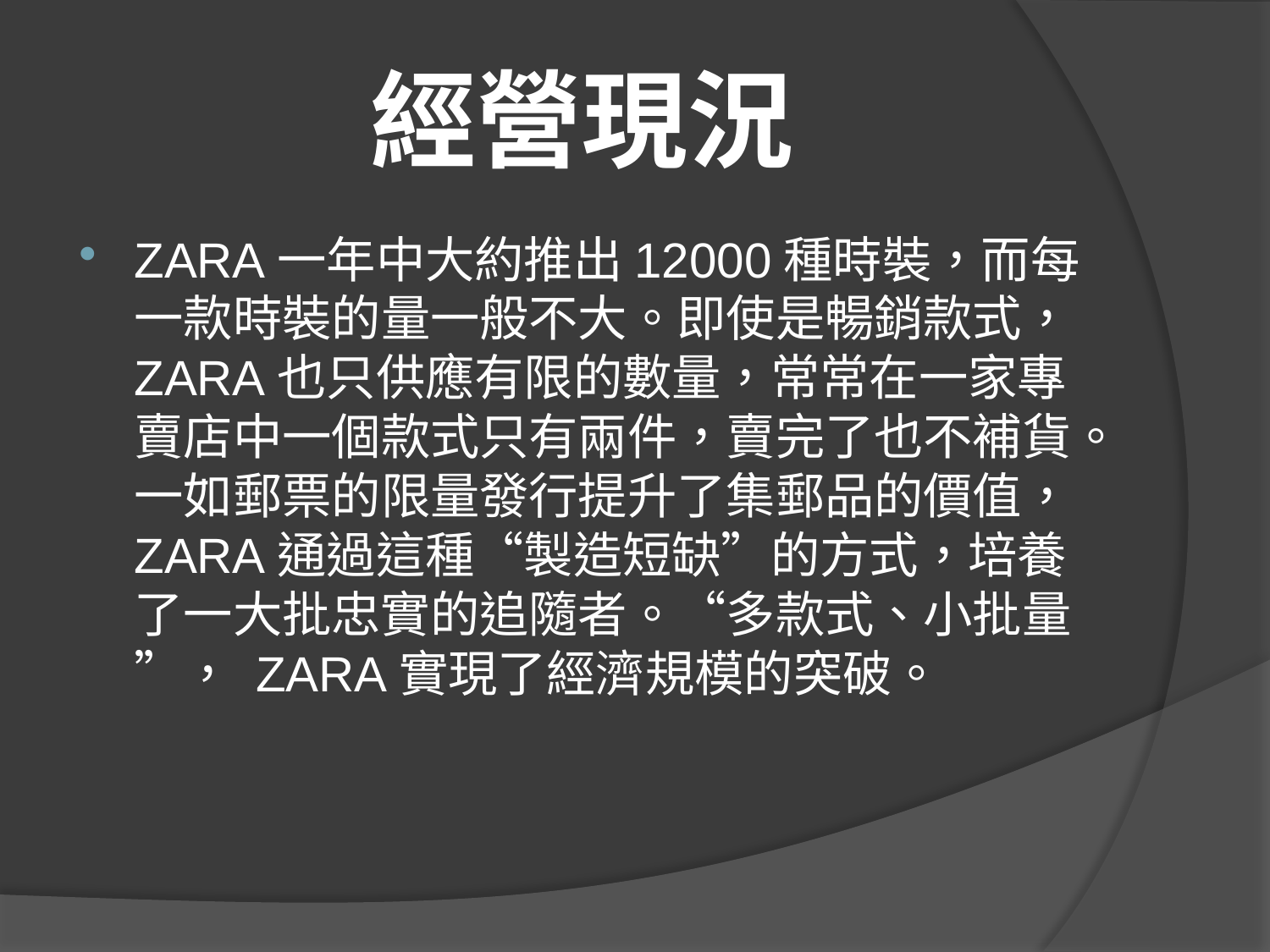

# 經營現況
ZARA一年中大約推出12000種時裝，而每一款時裝的量一般不大。即使是暢銷款式，ZARA也只供應有限的數量，常常在一家專賣店中一個款式只有兩件，賣完了也不補貨。一如郵票的限量發行提升了集郵品的價值，ZARA通過這種“製造短缺”的方式，培養了一大批忠實的追隨者。“多款式、小批量”， ZARA實現了經濟規模的突破。